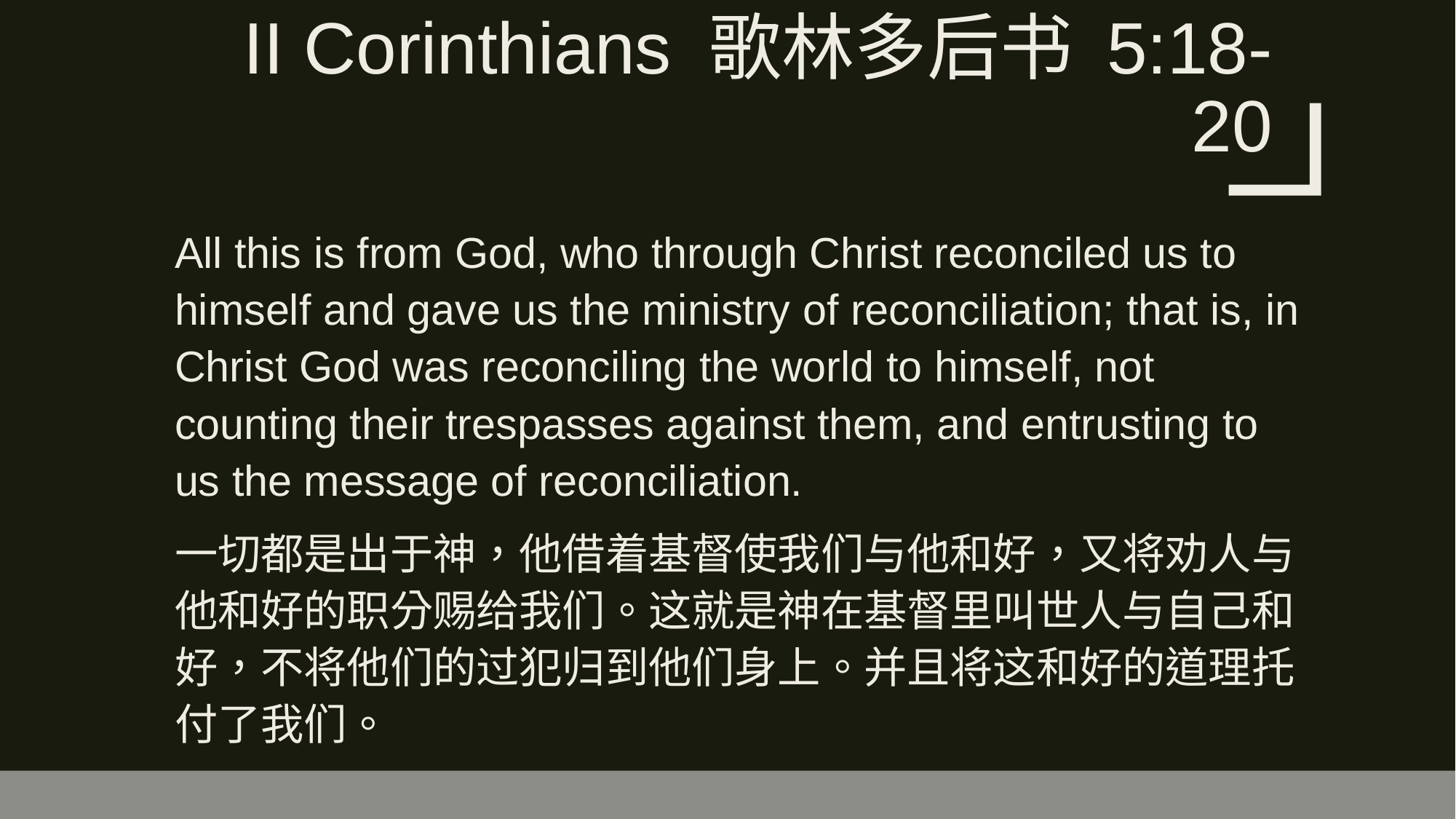

# II Corinthians 歌林多后书 5:18-20

All this is from God, who through Christ reconciled us to himself and gave us the ministry of reconciliation; that is, in Christ God was reconciling the world to himself, not counting their trespasses against them, and entrusting to us the message of reconciliation.
一切都是出于神，他借着基督使我们与他和好，又将劝人与他和好的职分赐给我们。这就是神在基督里叫世人与自己和好，不将他们的过犯归到他们身上。并且将这和好的道理托付了我们。